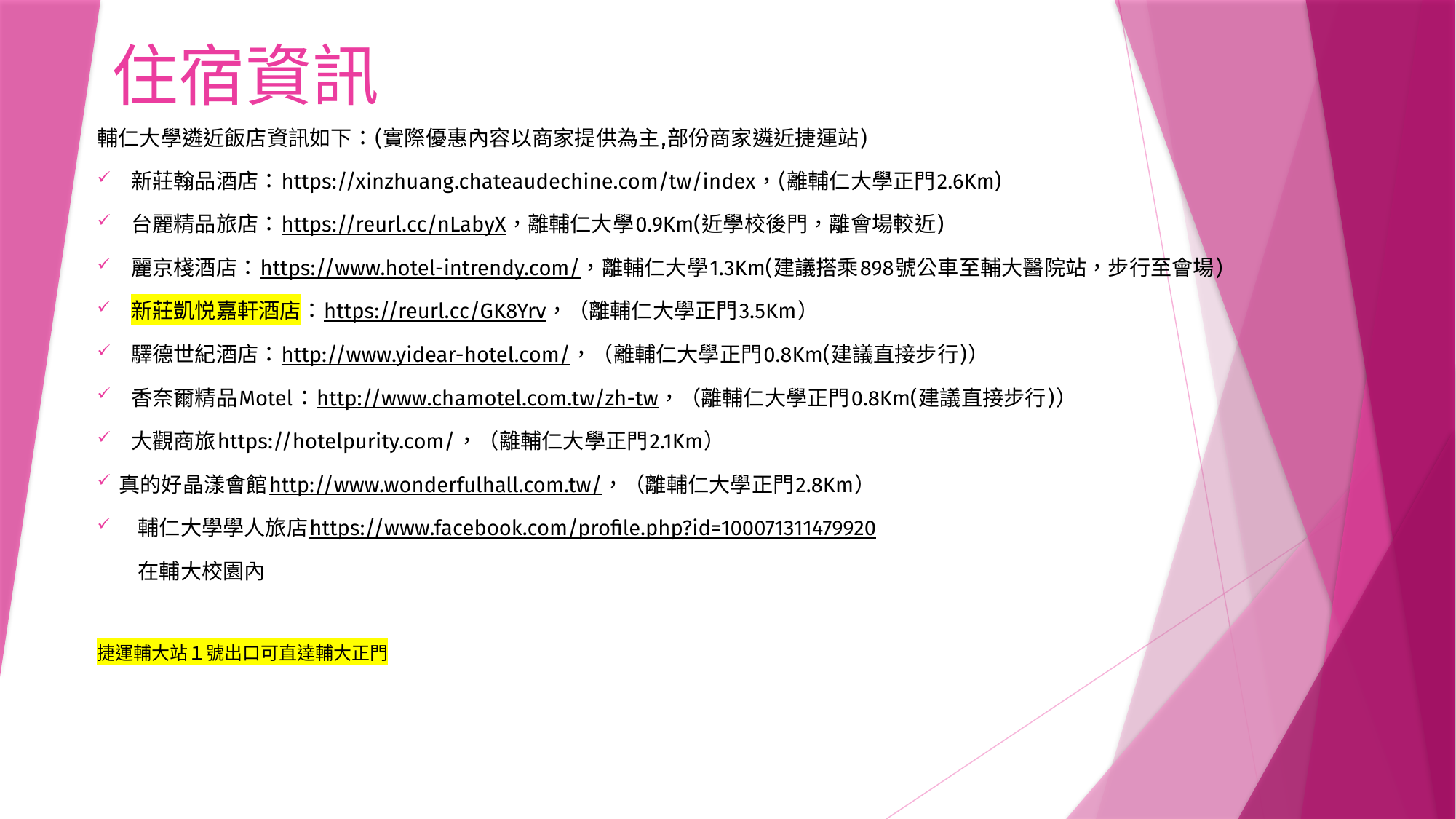

# 住宿資訊
輔仁大學遴近飯店資訊如下：(實際優惠內容以商家提供為主,部份商家遴近捷運站)
新莊翰品酒店：https://xinzhuang.chateaudechine.com/tw/index，(離輔仁大學正門2.6Km)
台麗精品旅店：https://reurl.cc/nLabyX，離輔仁大學0.9Km(近學校後門，離會場較近)
麗京棧酒店：https://www.hotel-intrendy.com/，離輔仁大學1.3Km(建議搭乘898號公車至輔大醫院站，步行至會場)
新莊凱悦嘉軒酒店：https://reurl.cc/GK8Yrv，（離輔仁大學正門3.5Km）
驛德世紀酒店：http://www.yidear-hotel.com/，（離輔仁大學正門0.8Km(建議直接步行)）
香奈爾精品Motel：http://www.chamotel.com.tw/zh-tw，（離輔仁大學正門0.8Km(建議直接步行)）
大觀商旅https://hotelpurity.com/，（離輔仁大學正門2.1Km）
真的好晶漾會館http://www.wonderfulhall.com.tw/，（離輔仁大學正門2.8Km）
輔仁大學學人旅店https://www.facebook.com/profile.php?id=100071311479920
在輔大校園內
捷運輔大站１號出口可直達輔大正門